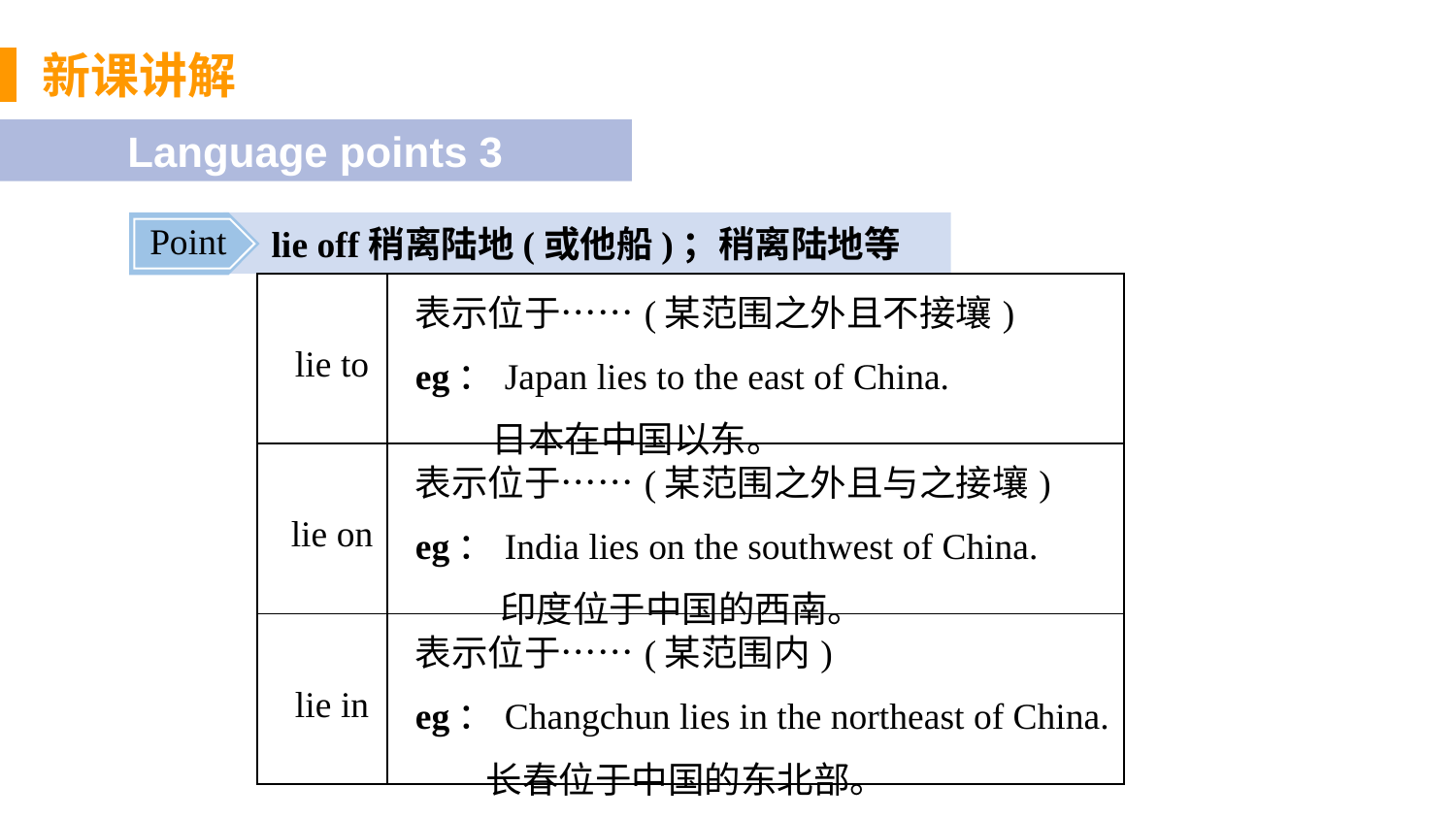

新课讲解

Language points 3

    lie off稍离陆地(或他船)；稍离陆地等

Point

| lie to | 表示位于……(某范围之外且不接壤) eg：Japan lies to the east of China. 日本在中国以东。 |
| --- | --- |
| lie on | 表示位于……(某范围之外且与之接壤) eg：India lies on the southwest of China. 印度位于中国的西南。 |
| lie in | 表示位于……(某范围内) eg：Changchun lies in the northeast of China. 长春位于中国的东北部。 |